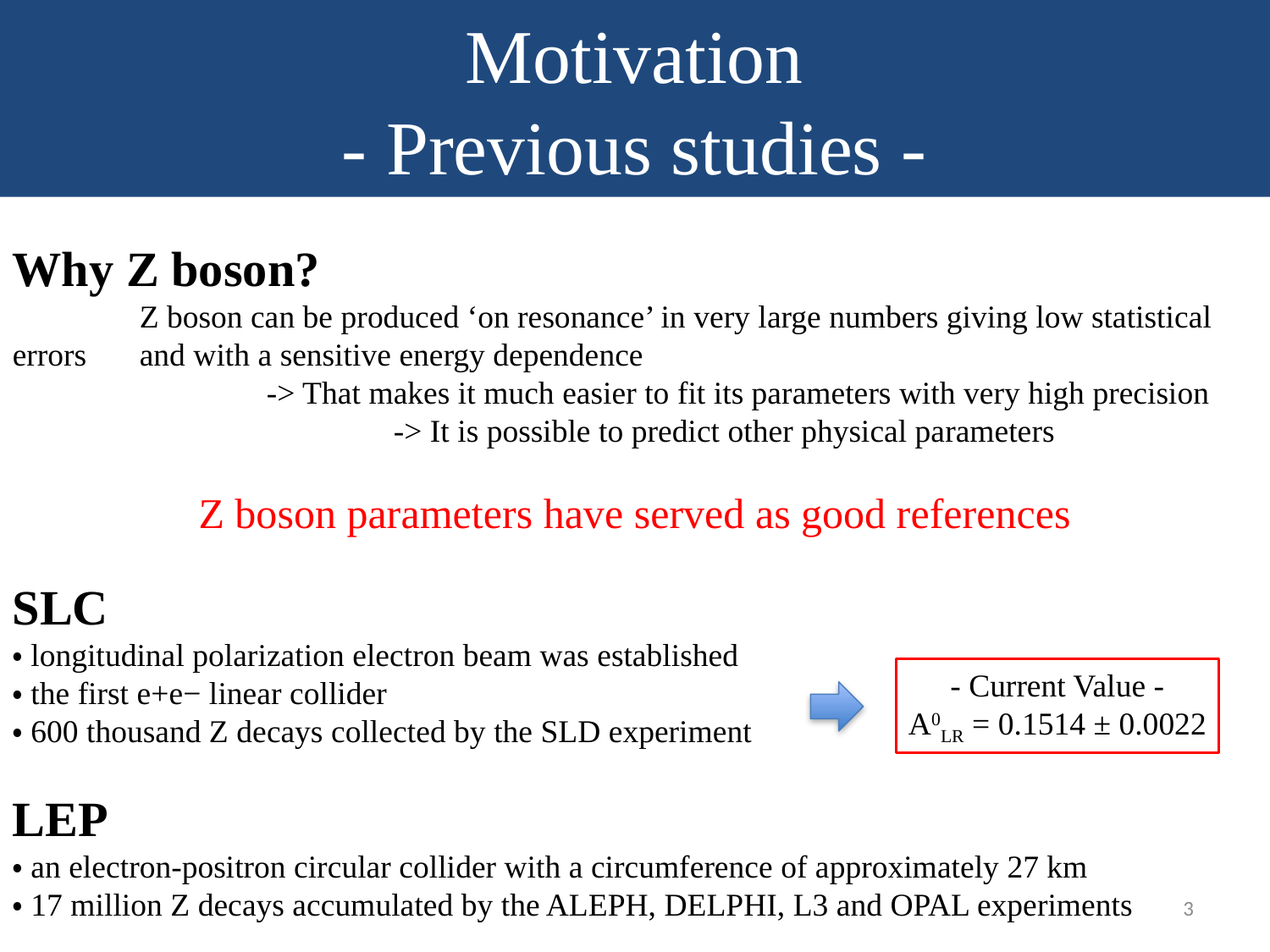

# Motivation - Previous studies -

Why Z boson?
	Z boson can be produced ‘on resonance’ in very large numbers giving low statistical errors 	and with a sensitive energy dependence
		-> That makes it much easier to fit its parameters with very high precision
			-> It is possible to predict other physical parameters

Z boson parameters have served as good references

SLC
・longitudinal polarization electron beam was established
・the first e+e− linear collider
・600 thousand Z decays collected by the SLD experiment

LEP
・an electron-positron circular collider with a circumference of approximately 27 km
・17 million Z decays accumulated by the ALEPH, DELPHI, L3 and OPAL experiments
- Current Value -
A0LR = 0.1514 ± 0.0022

3